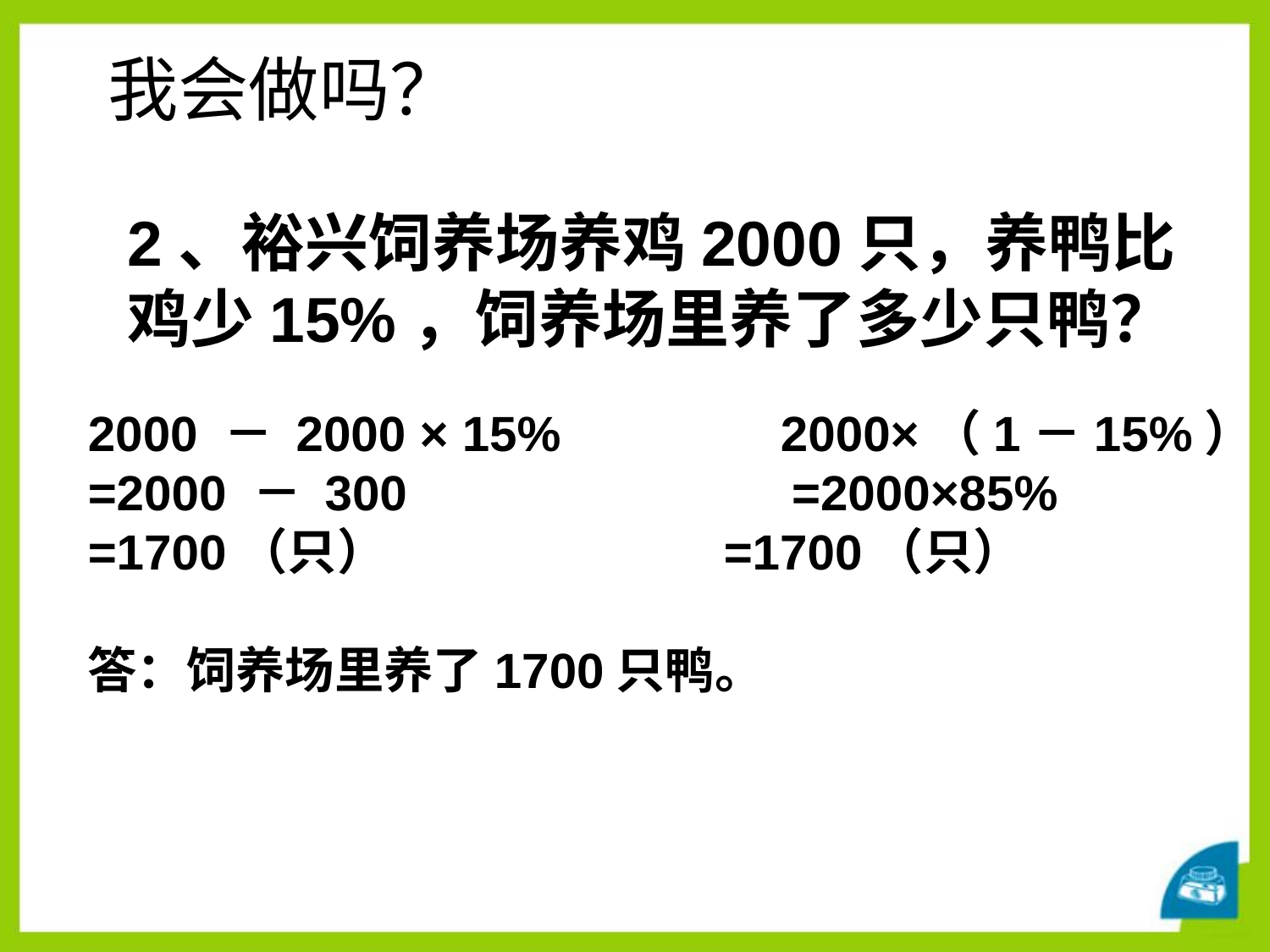

# 我会做吗？
2、裕兴饲养场养鸡2000只，养鸭比鸡少15%，饲养场里养了多少只鸭？
2000 － 2000 × 15%                2000×（1－15%）
=2000 － 300                            =2000×85%
=1700（只）                             =1700（只）

答：饲养场里养了1700只鸭。